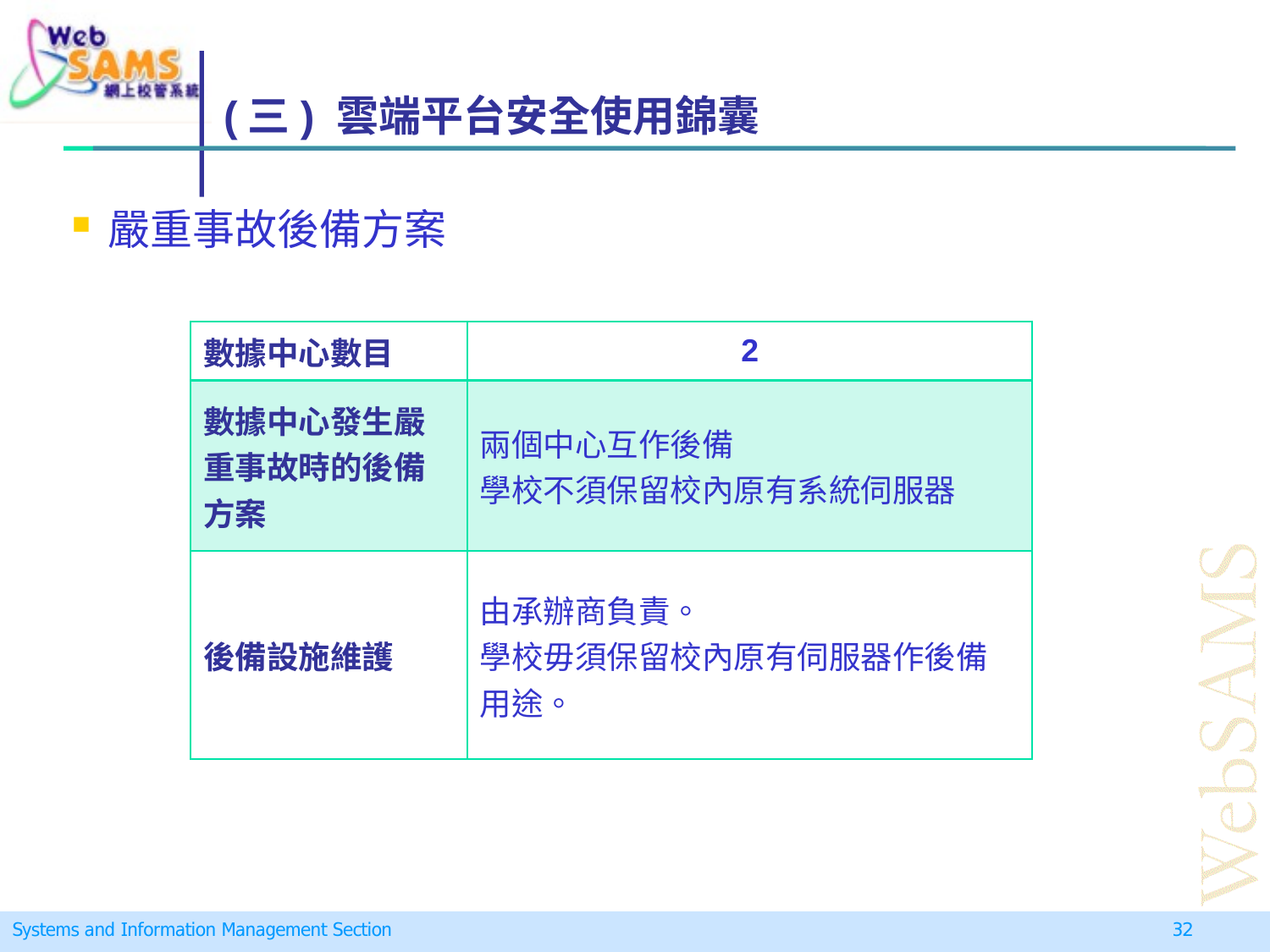

# (三) 雲端平台安全使用錦囊
嚴重事故後備方案

| 數據中心數目 | 2 |
| --- | --- |
| 數據中心發生嚴重事故時的後備方案 | 兩個中心互作後備 學校不須保留校內原有系統伺服器 |
| 後備設施維護 | 由承辦商負責。 學校毋須保留校內原有伺服器作後備用途。 |